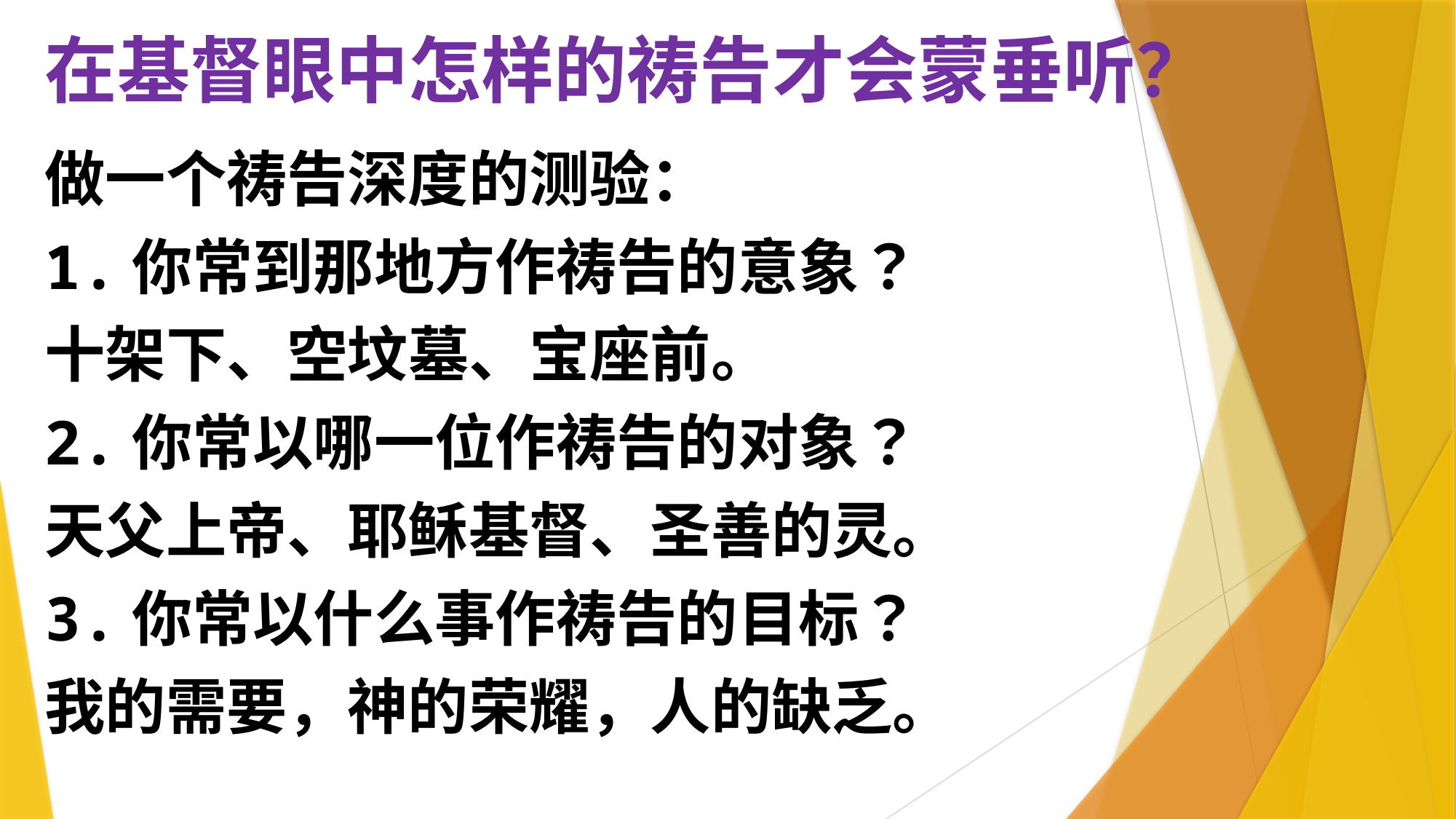

# 在基督眼中怎样的祷告才会蒙垂听？
做一个祷告深度的测验：
1.你常到那地方作祷告的意象？
十架下、空坟墓、宝座前。
2.你常以哪一位作祷告的对象？
天父上帝、耶稣基督、圣善的灵。
3.你常以什么事作祷告的目标？
我的需要，神的荣耀，人的缺乏。